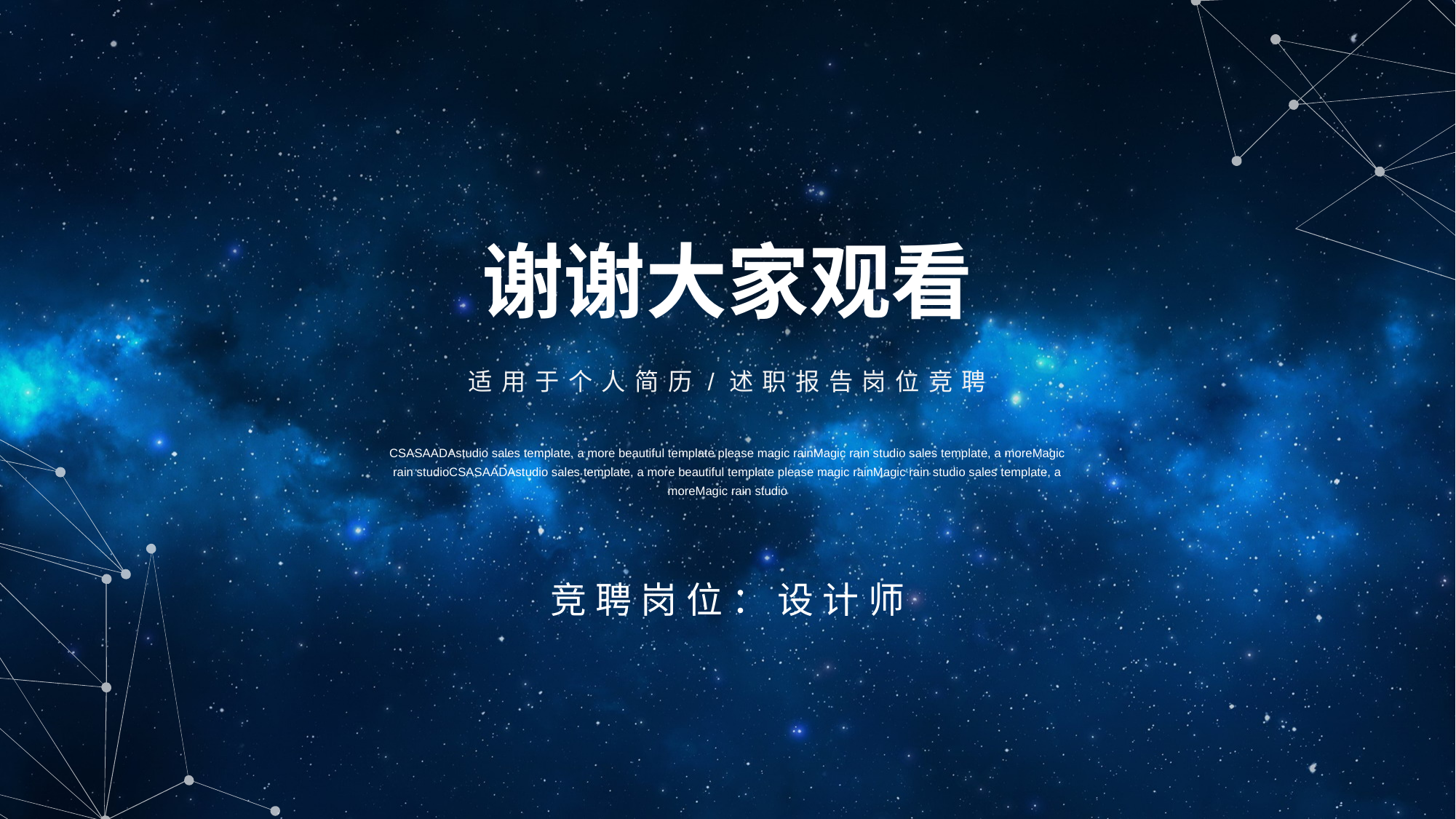

谢谢大家观看
适用于个人简历/述职报告岗位竞聘
CSASAADAstudio sales template, a more beautiful template please magic rainMagic rain studio sales template, a moreMagic rain studioCSASAADAstudio sales template, a more beautiful template please magic rainMagic rain studio sales template, a moreMagic rain studio
竞聘岗位：设计师